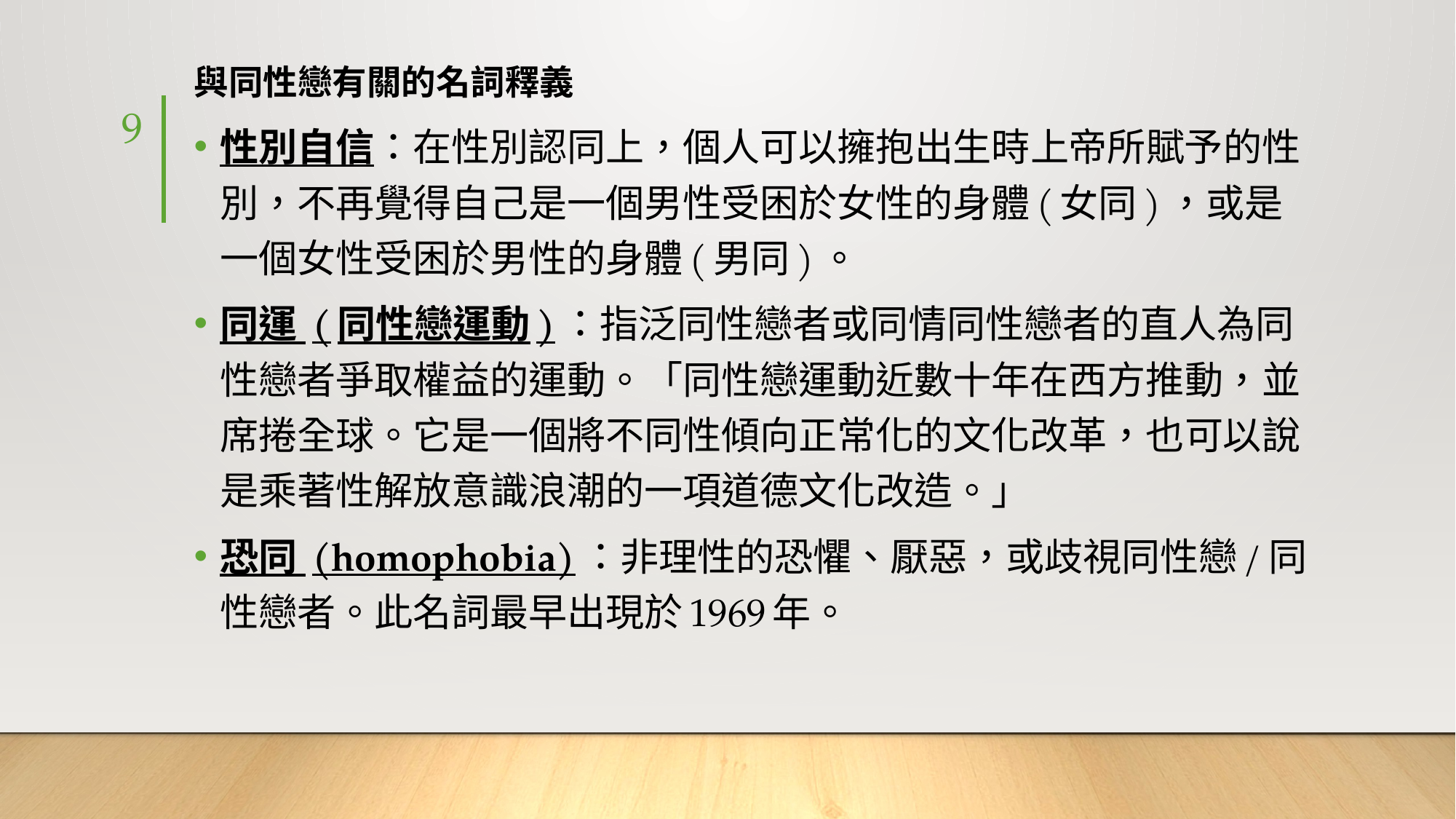

# 與同性戀有關的名詞釋義
9
性別自信：在性別認同上，個人可以擁抱出生時上帝所賦予的性別，不再覺得自己是一個男性受困於女性的身體(女同)，或是一個女性受困於男性的身體(男同)。
同運 (同性戀運動)：指泛同性戀者或同情同性戀者的直人為同性戀者爭取權益的運動。「同性戀運動近數十年在西方推動，並席捲全球。它是一個將不同性傾向正常化的文化改革，也可以說是乘著性解放意識浪潮的一項道德文化改造。」
恐同 (homophobia)：非理性的恐懼、厭惡，或歧視同性戀/同性戀者。此名詞最早出現於1969年。